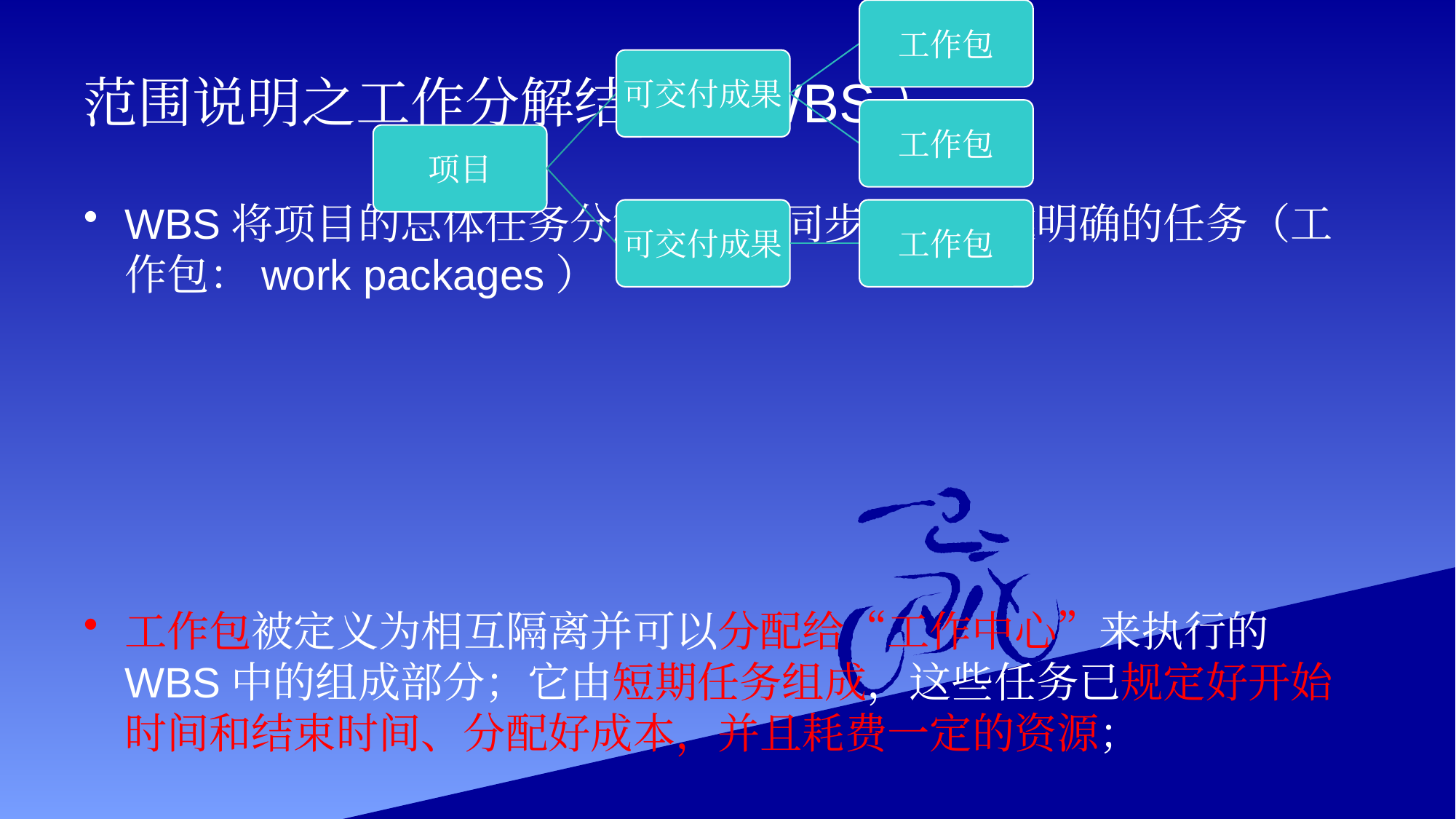

# 范围说明之工作分解结构（WBS）
WBS将项目的总体任务分解为一组同步并越来越明确的任务（工作包：work packages）

工作包被定义为相互隔离并可以分配给“工作中心”来执行的WBS中的组成部分；它由短期任务组成，这些任务已规定好开始时间和结束时间、分配好成本，并且耗费一定的资源；

项目

可交付成果

工作包

工作包

可交付成果

工作包